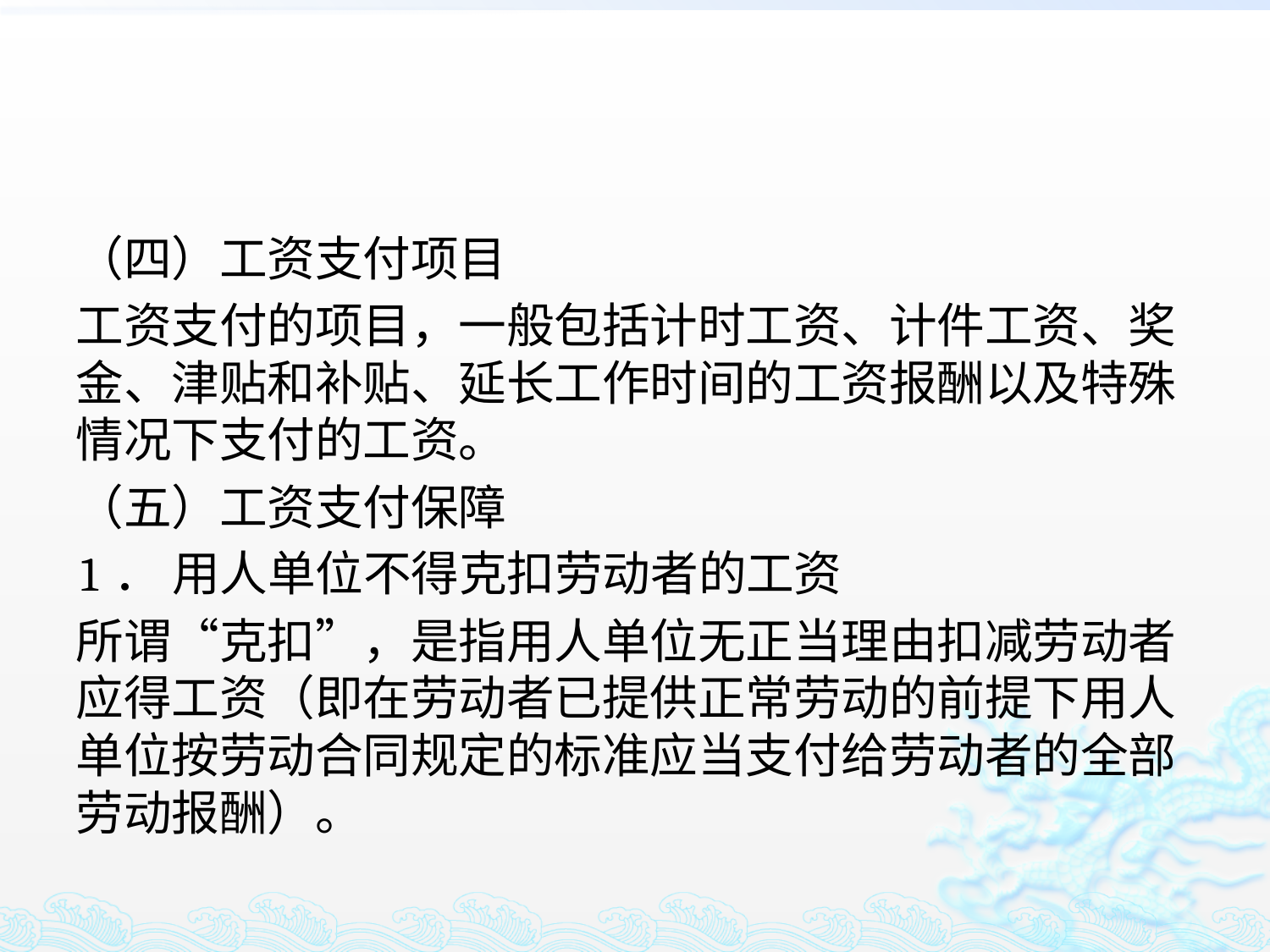

#
（四）工资支付项目
工资支付的项目，一般包括计时工资、计件工资、奖金、津贴和补贴、延长工作时间的工资报酬以及特殊情况下支付的工资。
（五）工资支付保障
1． 用人单位不得克扣劳动者的工资
所谓“克扣”，是指用人单位无正当理由扣减劳动者应得工资（即在劳动者已提供正常劳动的前提下用人单位按劳动合同规定的标准应当支付给劳动者的全部劳动报酬）。